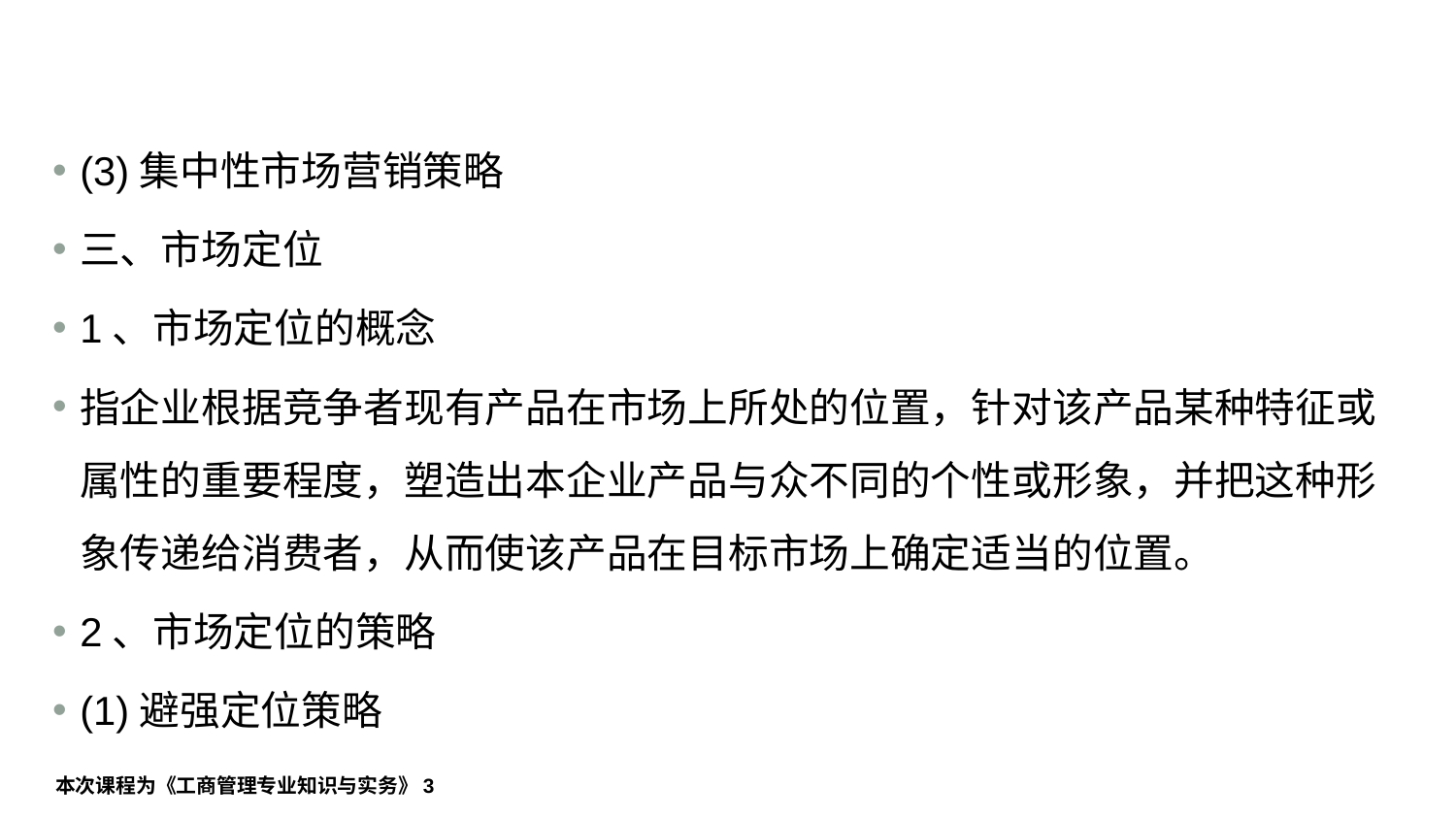

#
(3)集中性市场营销策略
三、市场定位
1、市场定位的概念
指企业根据竞争者现有产品在市场上所处的位置，针对该产品某种特征或属性的重要程度，塑造出本企业产品与众不同的个性或形象，并把这种形象传递给消费者，从而使该产品在目标市场上确定适当的位置。
2、市场定位的策略
(1)避强定位策略